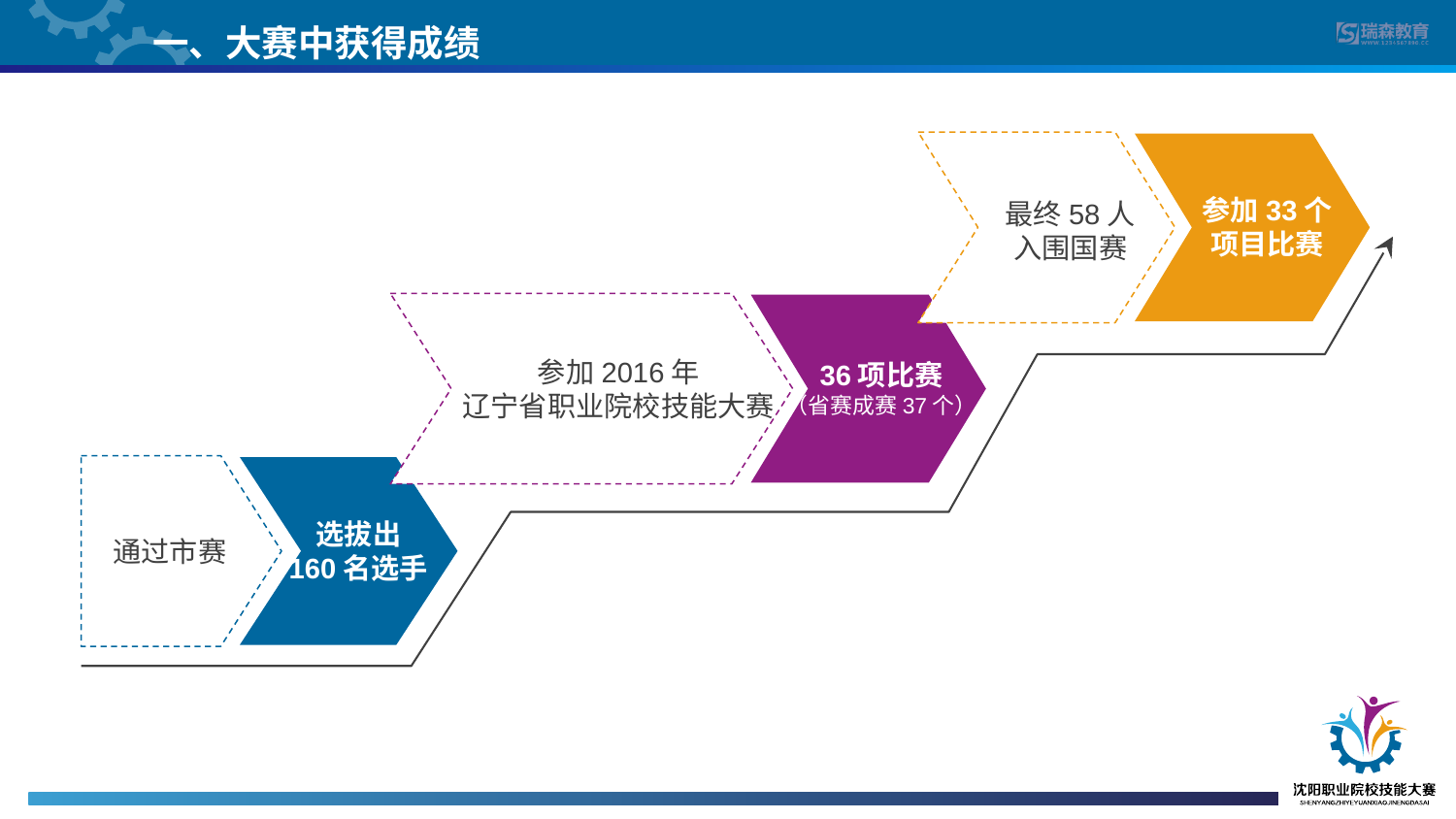

一、大赛中获得成绩

参加33个
项目比赛
最终58人
入围国赛

参加2016年
辽宁省职业院校技能大赛
36项比赛
（省赛成赛37个）

选拔出
160名选手
通过市赛